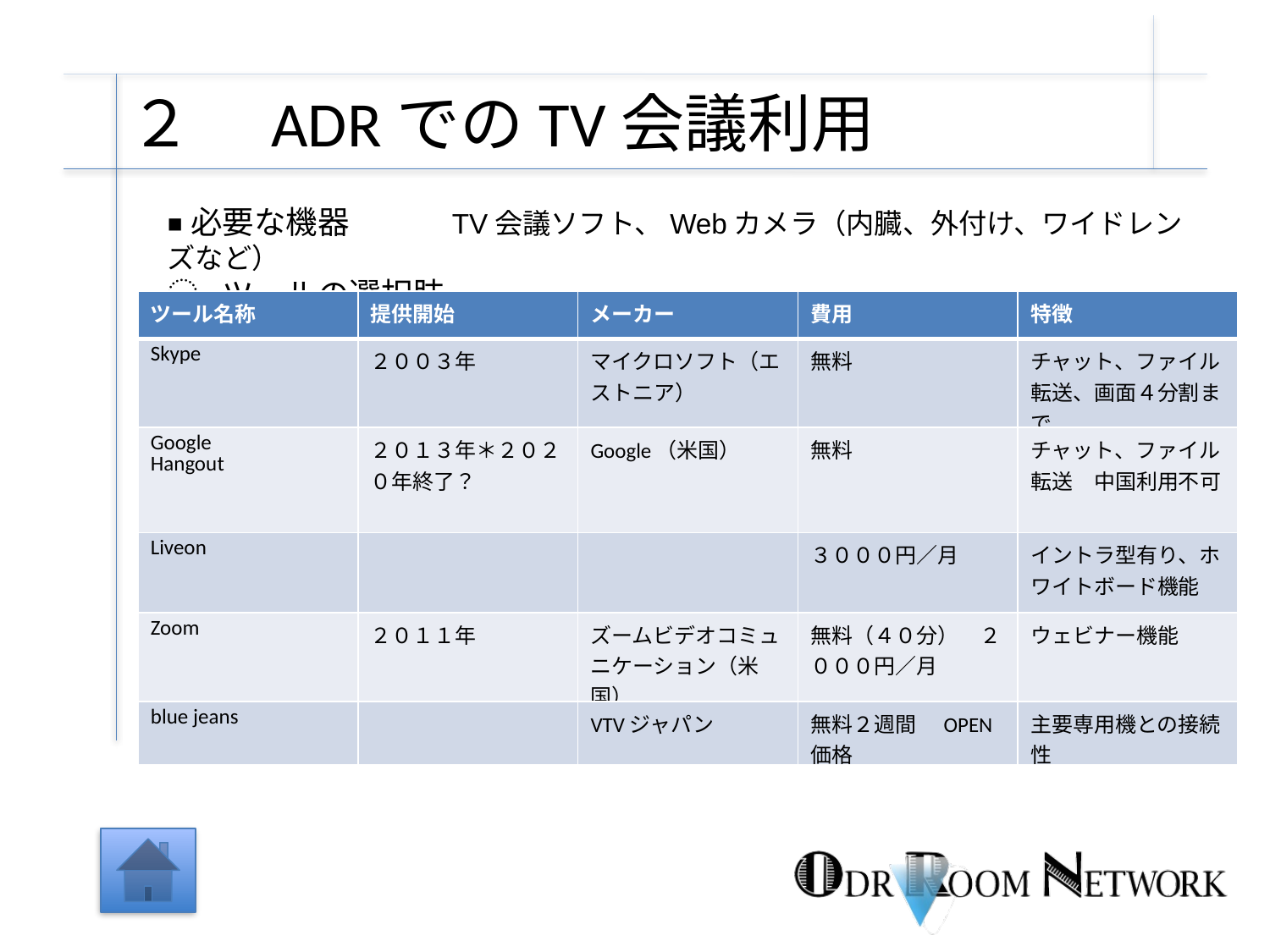

# ２　ADRでのTV会議利用
◾️必要な機器　　　TV会議ソフト、Webカメラ（内臓、外付け、ワイドレンズなど）
️️◾️ツールの選択肢
| ツール名称 | 提供開始 | メーカー | 費用 | 特徴 |
| --- | --- | --- | --- | --- |
| Skype | ２００３年 | マイクロソフト（エストニア） | 無料 | チャット、ファイル転送、画面４分割まで |
| Google Hangout | ２０１３年＊２０２０年終了？ | Google（米国） | 無料 | チャット、ファイル転送　中国利用不可 |
| Liveon |  |  | ３０００円／月 | イントラ型有り、ホワイトボード機能 |
| Zoom | ２０１１年 | ズームビデオコミュニケーション（米国） | 無料（４０分）　２０００円／月 | ウェビナー機能 |
| blue jeans |  | VTVジャパン | 無料２週間　OPEN価格 | 主要専用機との接続性 |